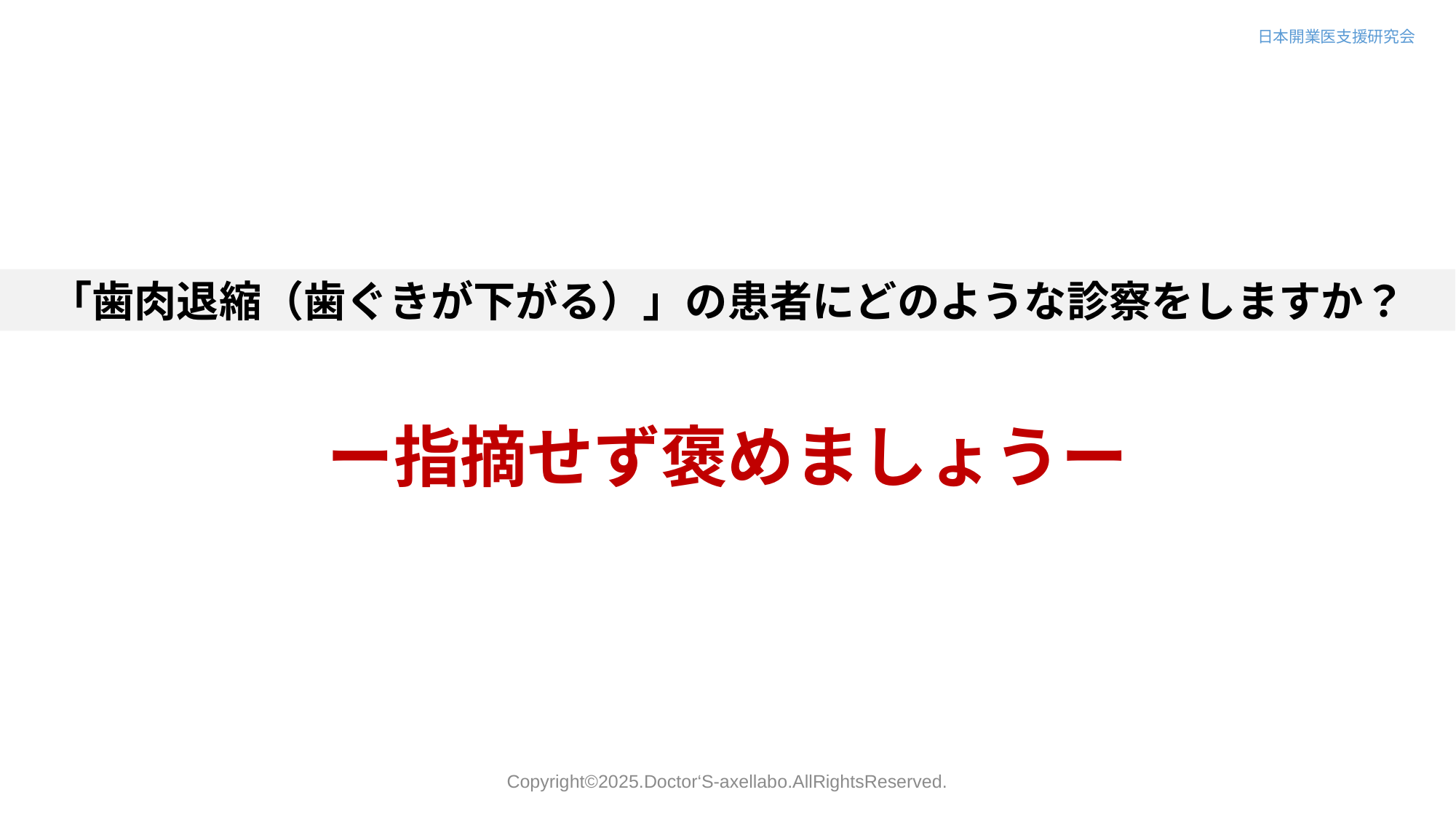

日本開業医支援研究会
「歯肉退縮（歯ぐきが下がる）」の患者にどのような診察をしますか？
ー指摘せず褒めましょうー
Copyright©2025.Doctor‘S-axellabo.AllRightsReserved.